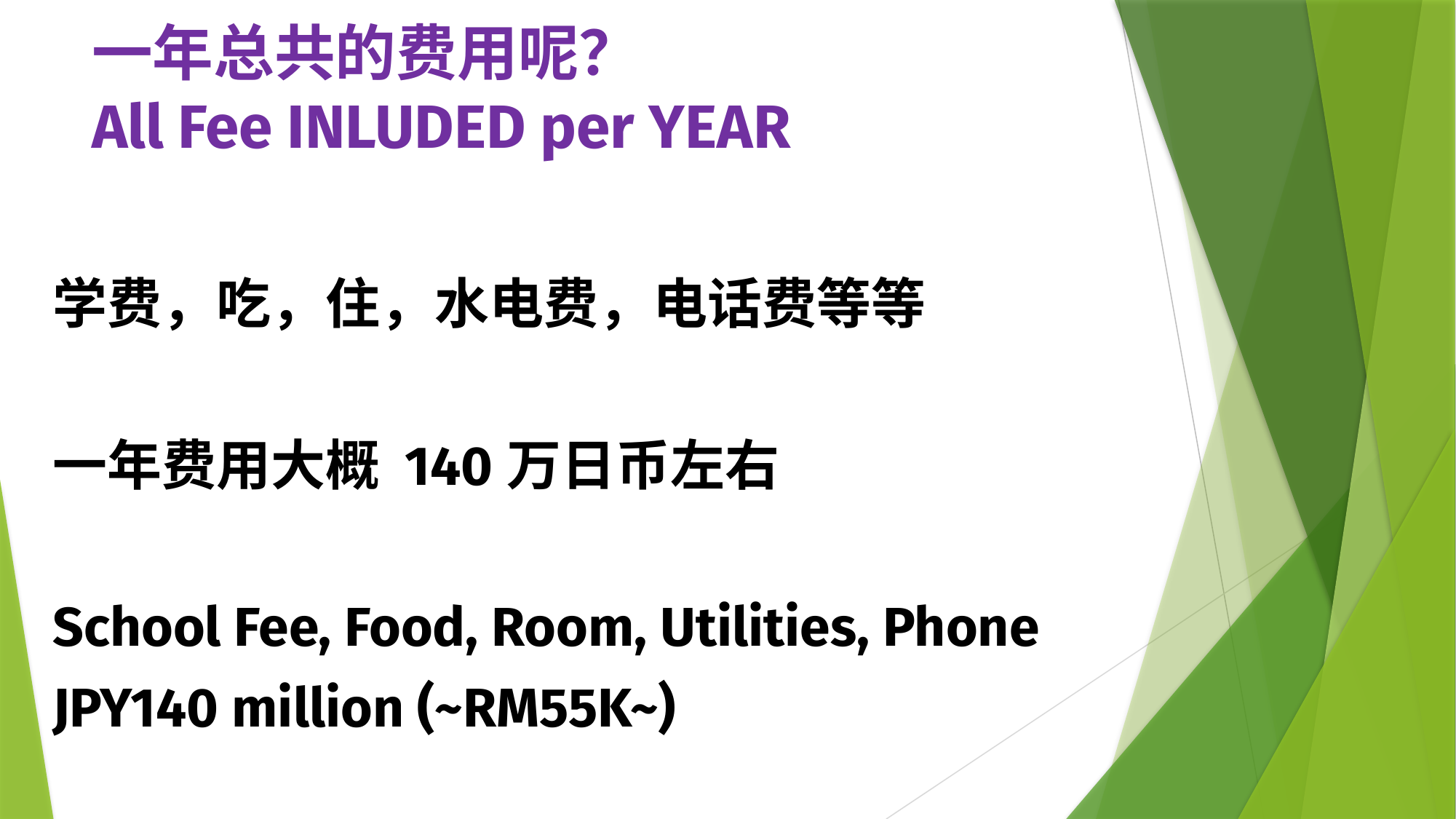

# 一年总共的费用呢？ All Fee INLUDED per YEAR
学费，吃，住，水电费，电话费等等

一年费用大概 140万日币左右

School Fee, Food, Room, Utilities, Phone
JPY140 million (~RM55K~)